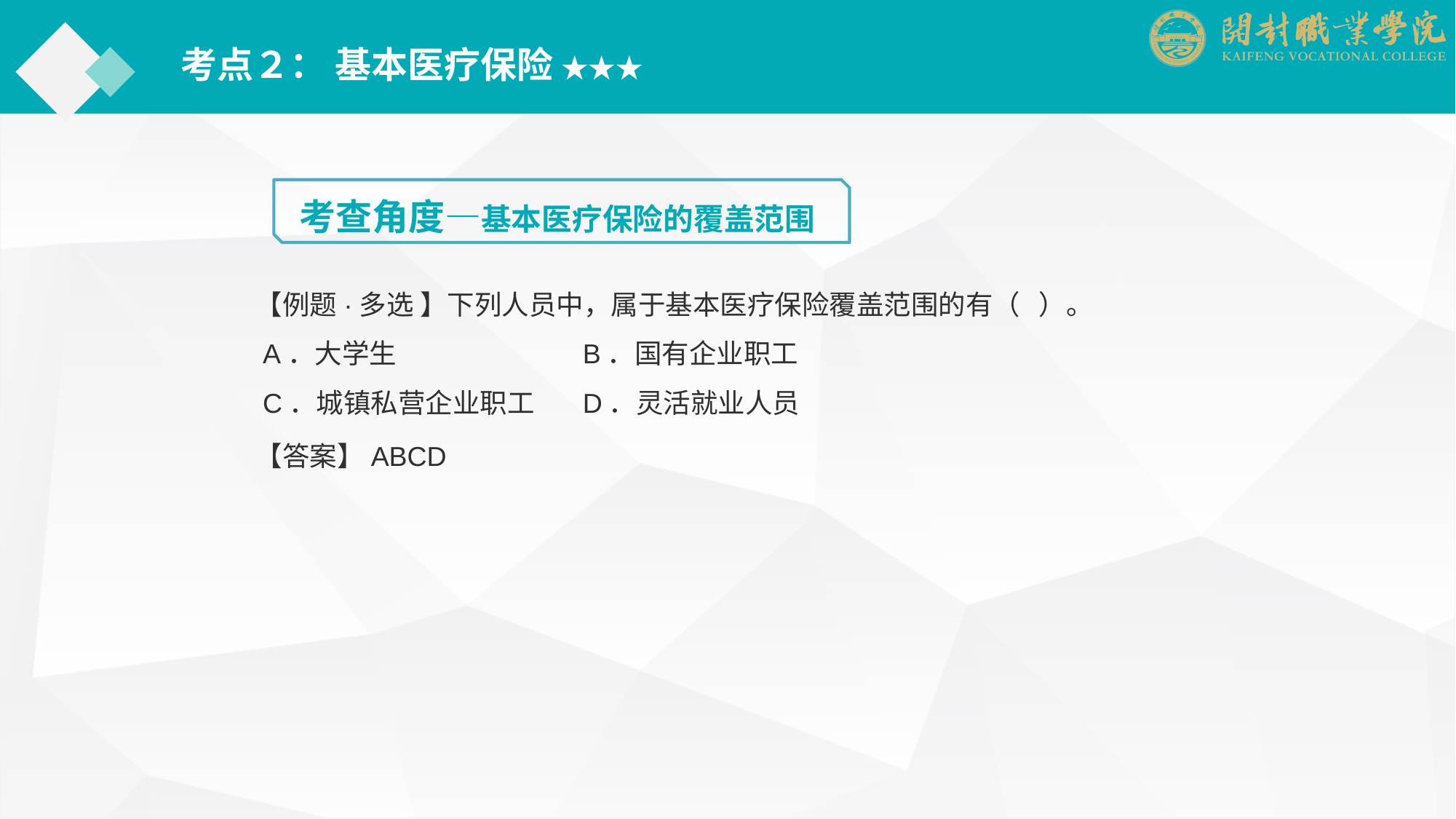

考点２： 基本医疗保险 ★★★

考查角度—基本医疗保险的覆盖范围
【例题·多选 】下列人员中，属于基本医疗保险覆盖范围的有（   ）。
 A．大学生		B．国有企业职工
 C．城镇私营企业职工	D．灵活就业人员
【答案】ABCD